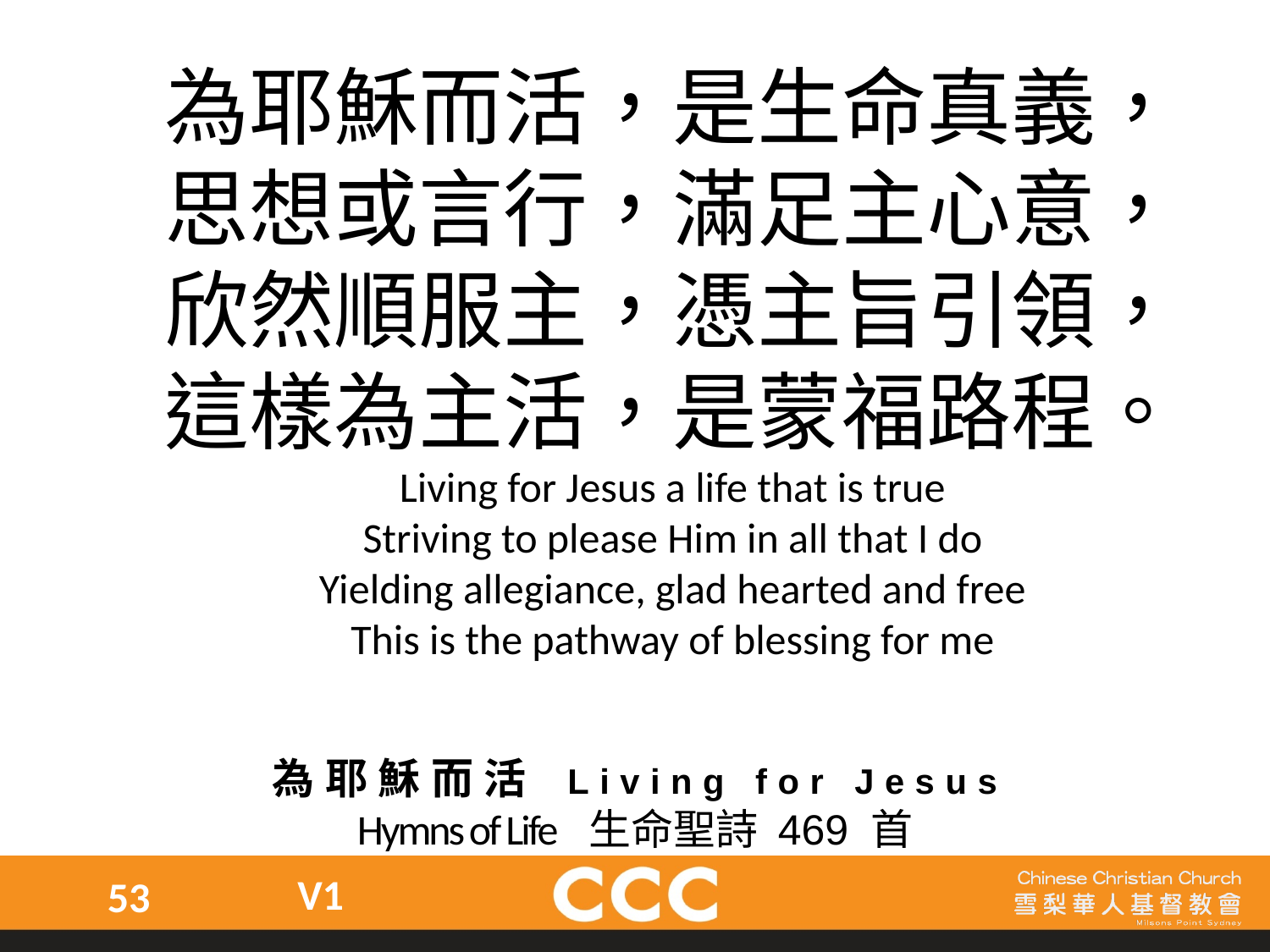

為耶穌而活，是生命真義，
思想或言行，滿足主心意，
欣然順服主，憑主旨引領，
這樣為主活，是蒙福路程。
Living for Jesus a life that is true
Striving to please Him in all that I do
Yielding allegiance, glad hearted and free
This is the pathway of blessing for me
為耶穌而活 Living for Jesus
Hymns of Life   生命聖詩 469 首
V1
53